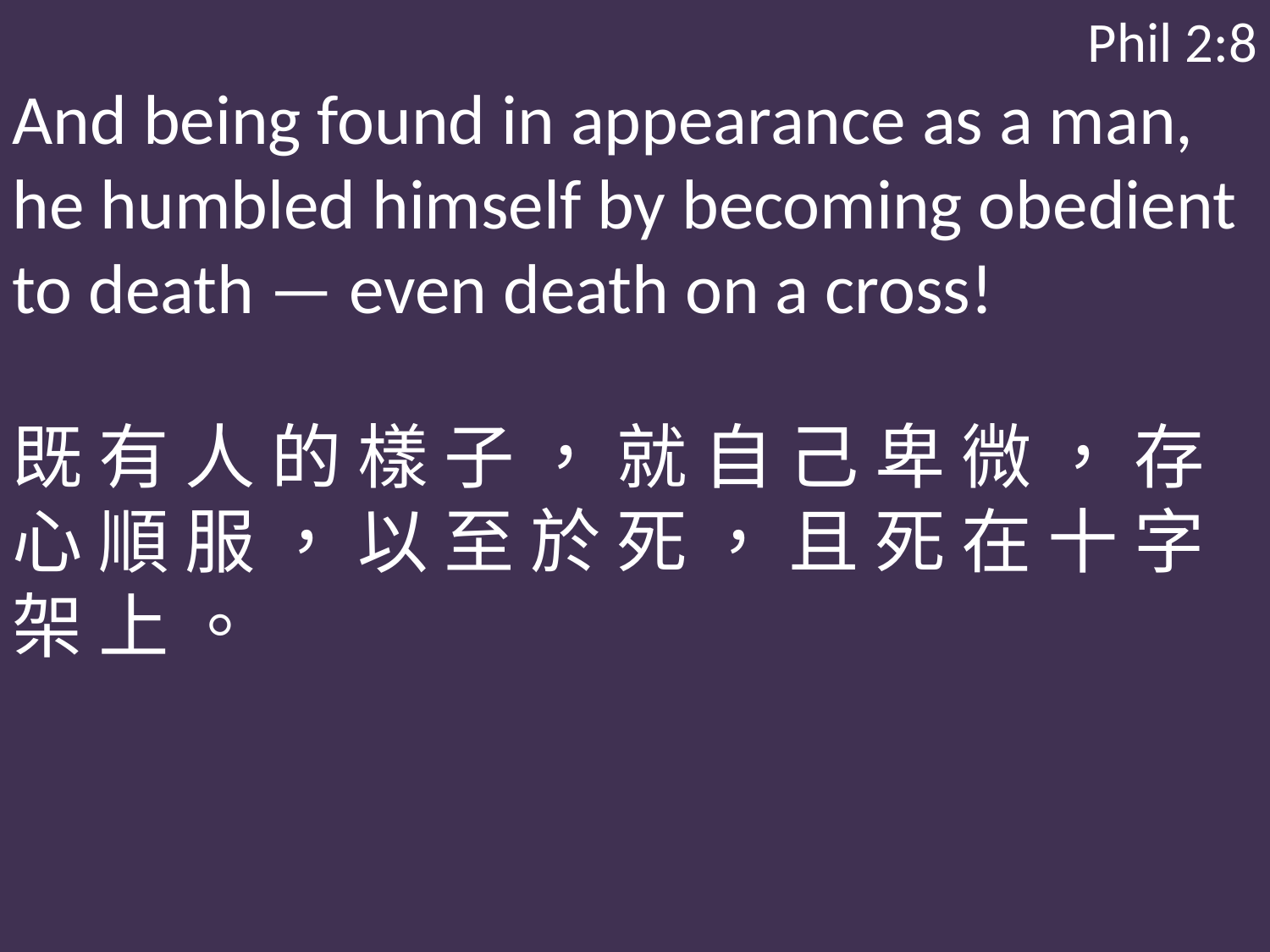

Phil 2:8
And being found in appearance as a man, he humbled himself by becoming obedient to death — even death on a cross!

既 有 人 的 樣 子 ， 就 自 己 卑 微 ， 存 心 順 服 ， 以 至 於 死 ， 且 死 在 十 字 架 上 。